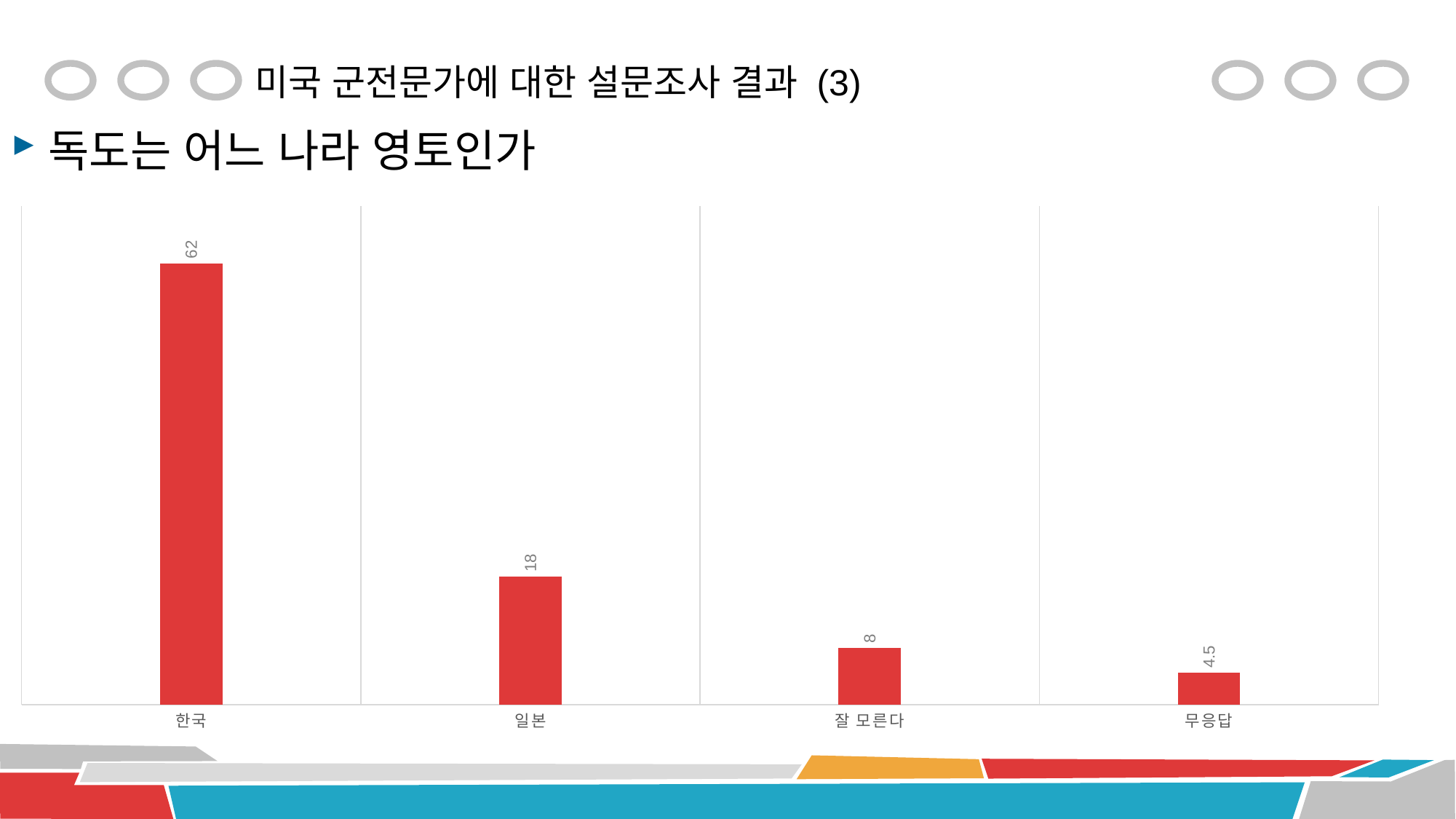

# 미국 군전문가에 대한 설문조사 결과 (3)
독도는 어느 나라 영토인가

### Chart

| Category | 계열 1 |
|---|---|
| 한국 | 62.0 |
| 일본 | 18.0 |
| 잘 모른다 | 8.0 |
| 무응답 | 4.5 |